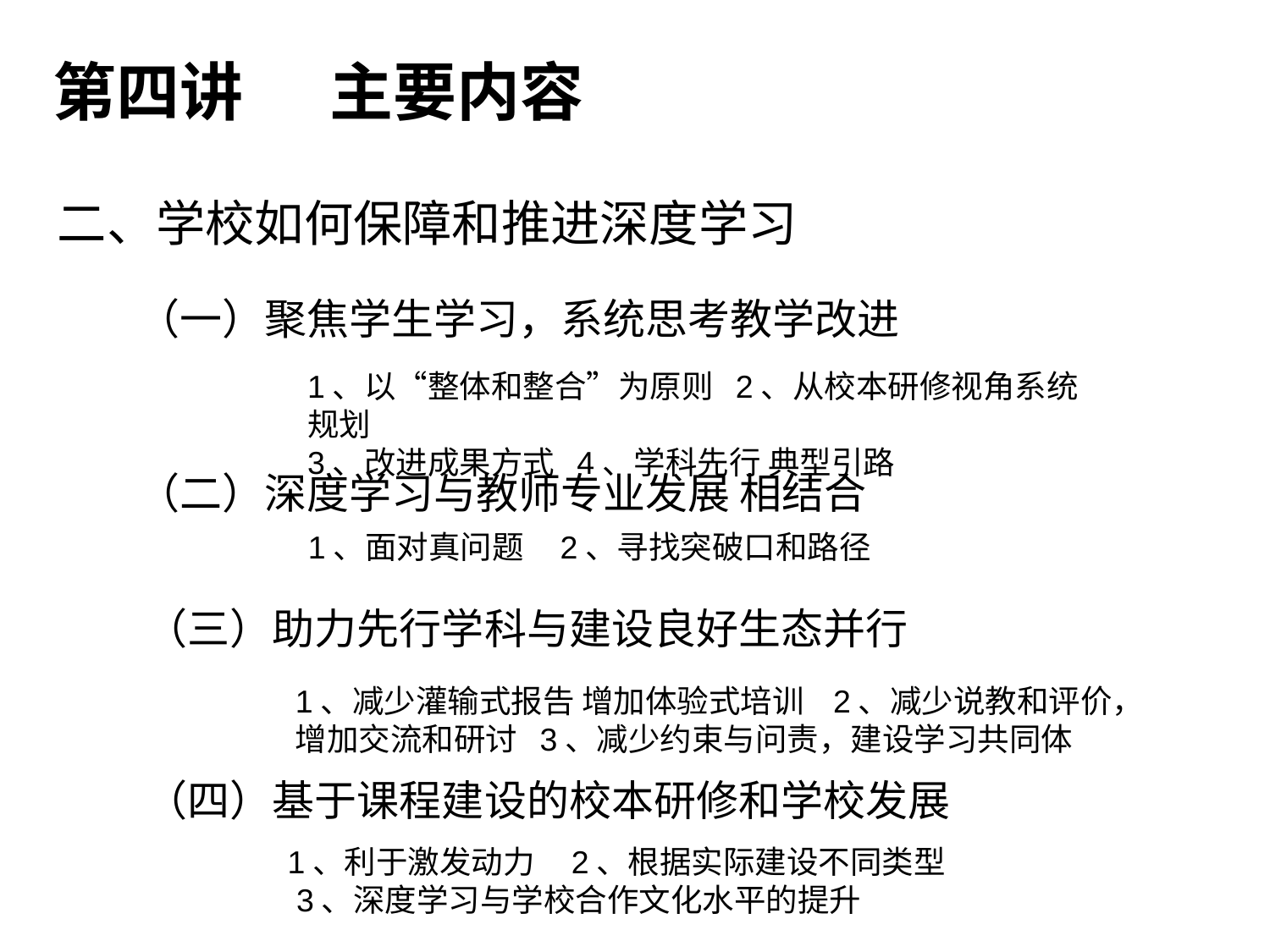

第四讲      主要内容
二、学校如何保障和推进深度学习
（一）聚焦学生学习，系统思考教学改进
1、以“整体和整合”为原则  2、从校本研修视角系统规划
3、改进成果方式  4、学科先行 典型引路
（二）深度学习与教师专业发展 相结合
1、面对真问题    2、寻找突破口和路径
（三）助力先行学科与建设良好生态并行
1、减少灌输式报告 增加体验式培训   2、减少说教和评价，增加交流和研讨  3、减少约束与问责，建设学习共同体
（四）基于课程建设的校本研修和学校发展
1、利于激发动力    2、根据实际建设不同类型
 3、深度学习与学校合作文化水平的提升